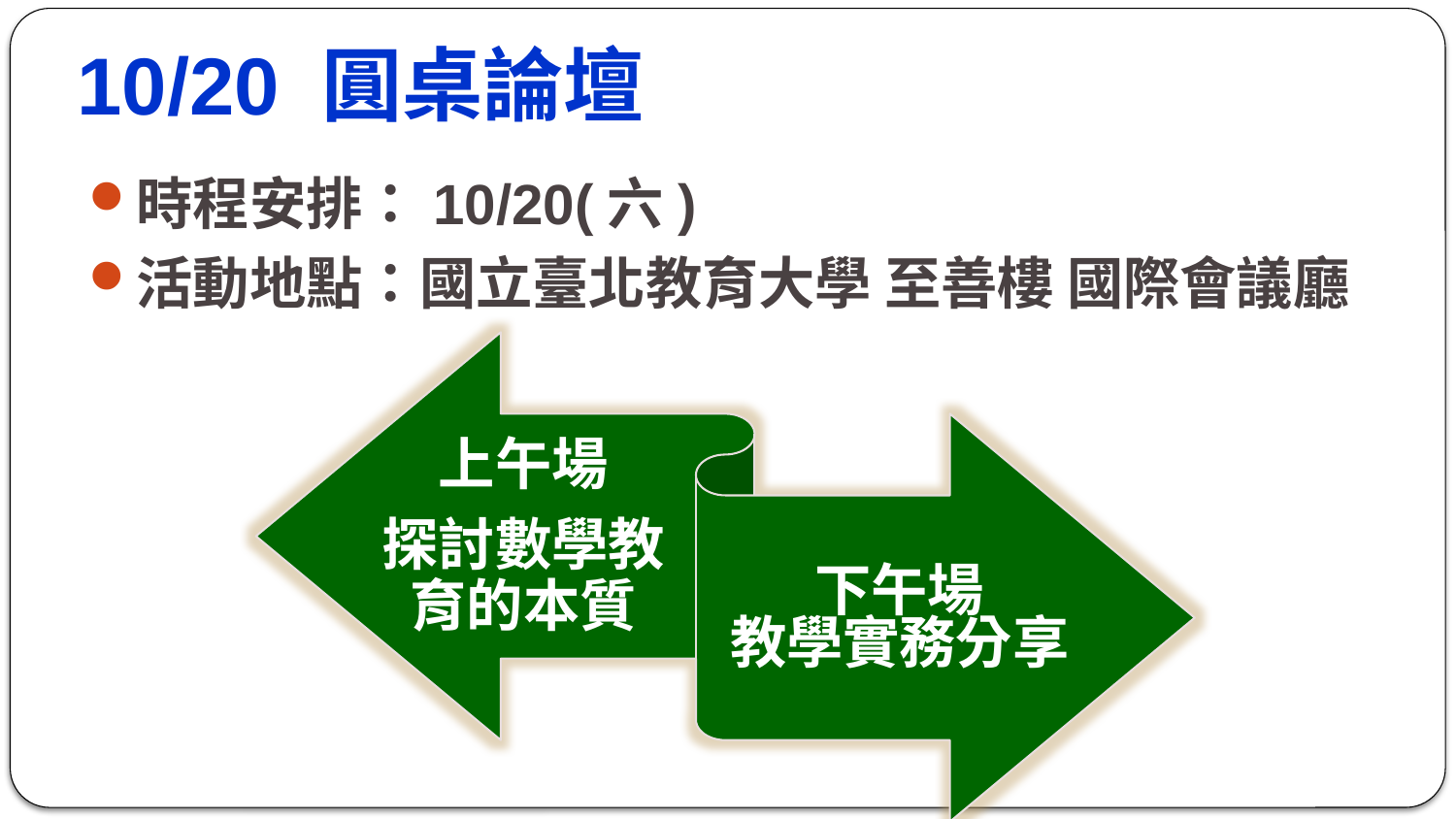

# 10/20 圓桌論壇
時程安排：10/20(六)
活動地點：國立臺北教育大學 至善樓 國際會議廳
上午場
探討數學教育的本質
下午場
教學實務分享